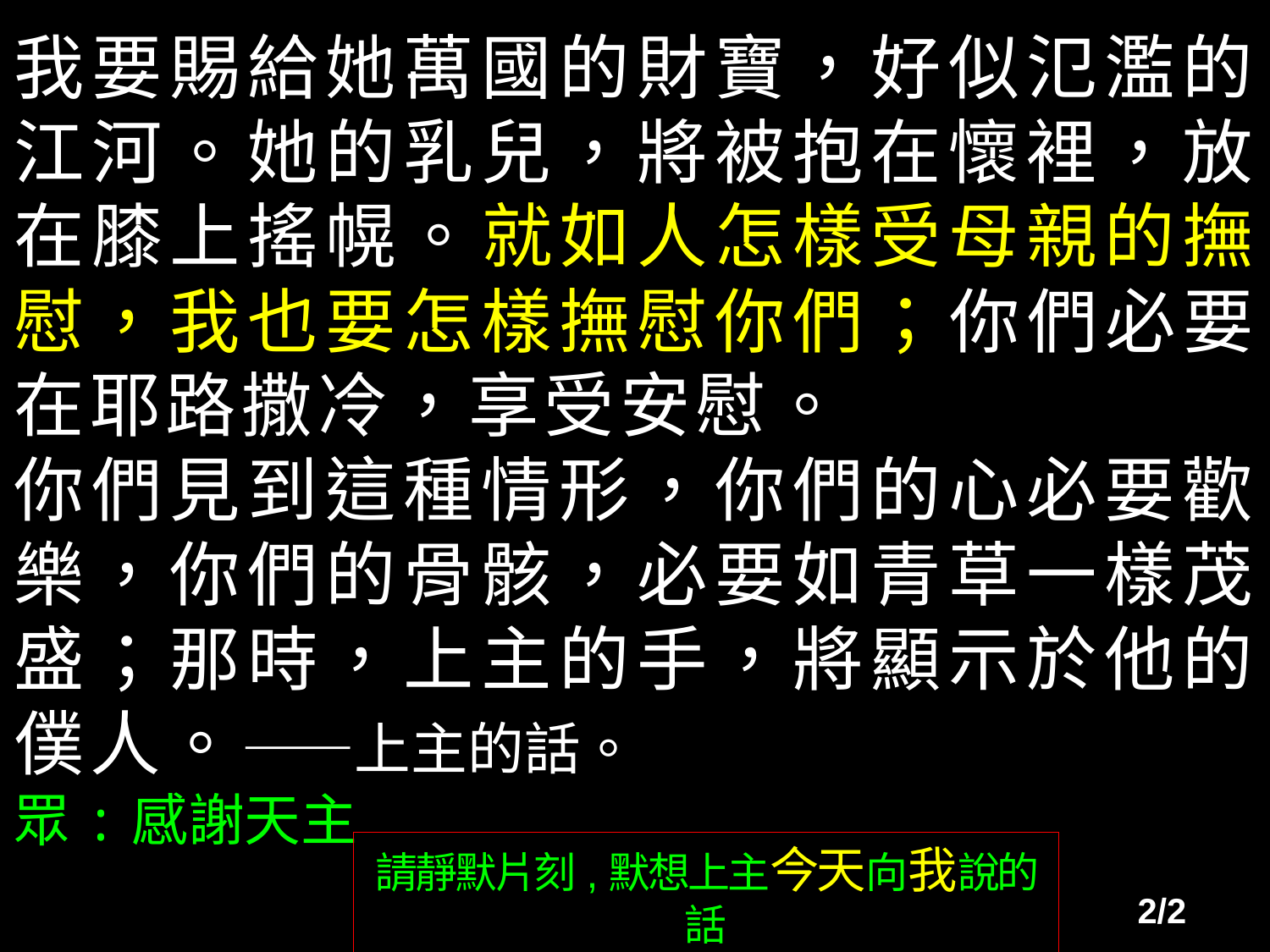

我要賜給她萬國的財寶，好似氾濫的江河。她的乳兒，將被抱在懷裡，放在膝上搖幌。就如人怎樣受母親的撫慰，我也要怎樣撫慰你們；你們必要在耶路撒冷，享受安慰。
你們見到這種情形，你們的心必要歡樂，你們的骨骸，必要如青草一樣茂盛；那時，上主的手，將顯示於他的僕人。——上主的話。
眾:感謝天主

請靜默片刻,默想上主今天向我說的話
2/2